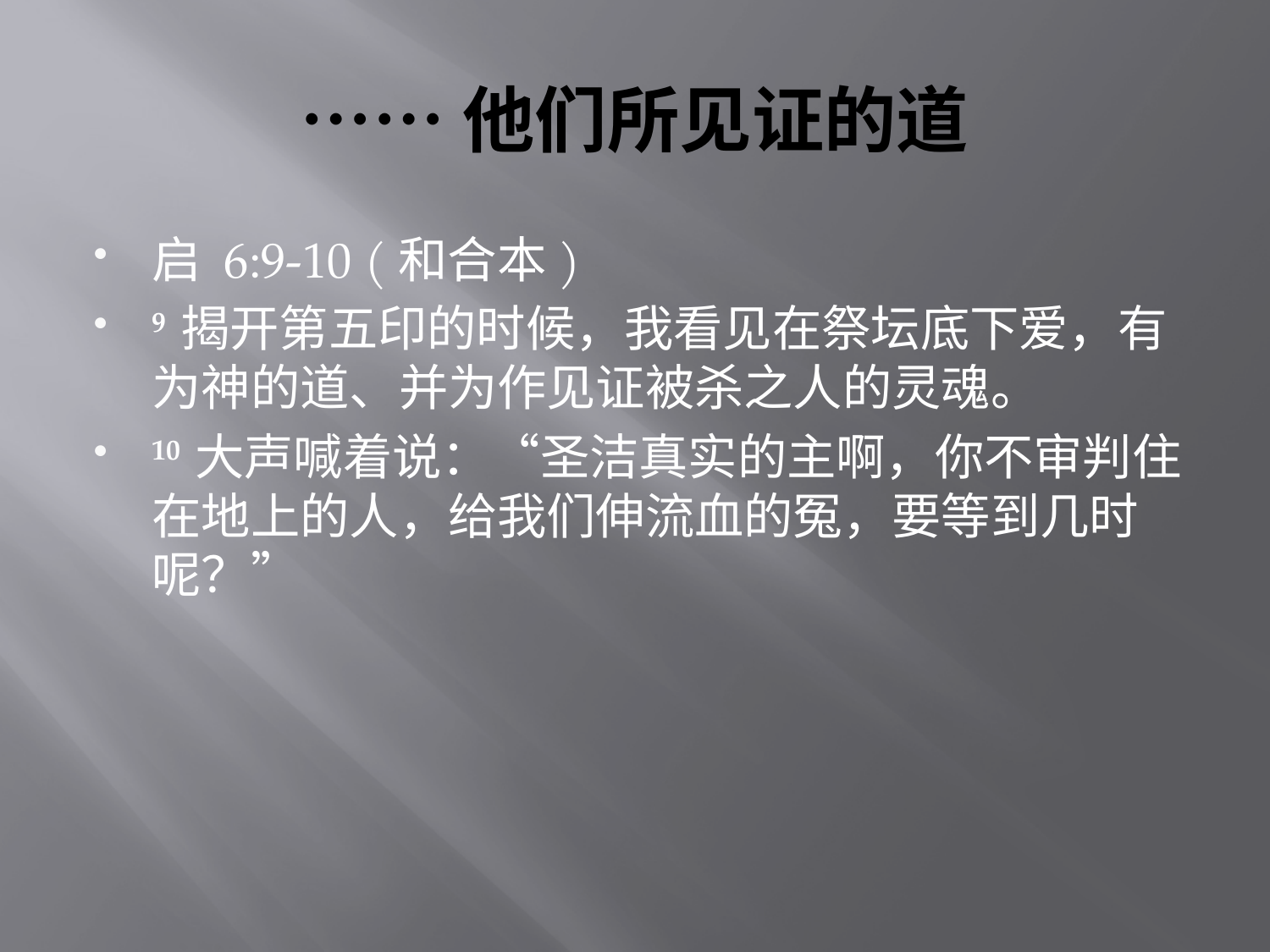

# ……他们所见证的道
启 6:9-10 (和合本)
9 揭开第五印的时候，我看见在祭坛底下爱，有为神的道、并为作见证被杀之人的灵魂。
10 大声喊着说：“圣洁真实的主啊，你不审判住在地上的人，给我们伸流血的冤，要等到几时呢？”